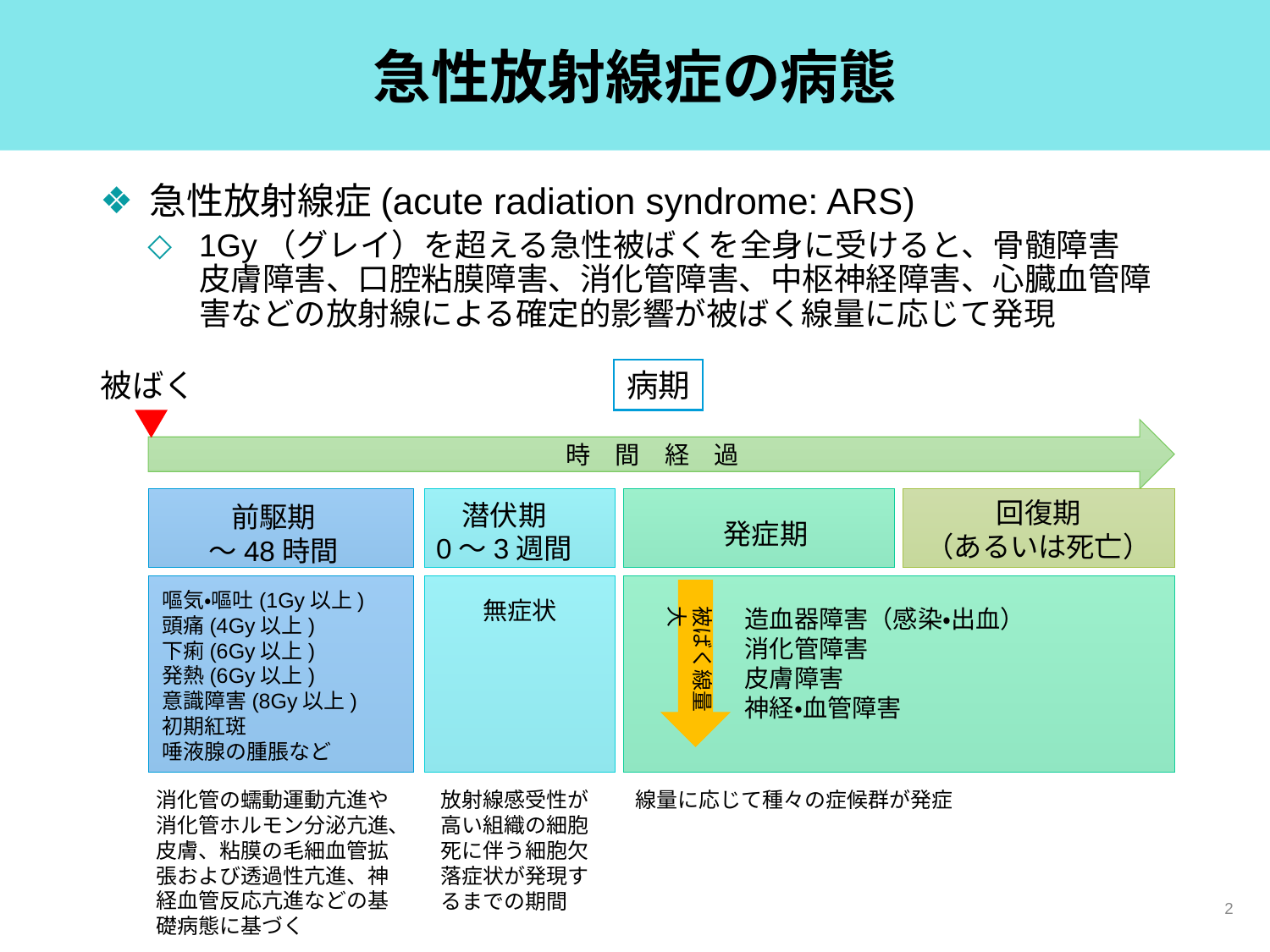

# 急性放射線症の病態
急性放射線症(acute radiation syndrome: ARS)
1Gy（グレイ）を超える急性被ばくを全身に受けると、骨髄障害　皮膚障害、口腔粘膜障害、消化管障害、中枢神経障害、心臓血管障害などの放射線による確定的影響が被ばく線量に応じて発現
被ばく
病期

時　間　経　過

回復期
（あるいは死亡）
潜伏期
0〜3週間
前駆期
〜48時間
発症期

嘔気・嘔吐(1Gy以上)
頭痛(4Gy以上)
下痢(6Gy以上)
発熱(6Gy以上)
意識障害(8Gy以上)
初期紅斑
唾液腺の腫脹など

無症状
被ばく線量大
造血器障害（感染・出血）
消化管障害
皮膚障害
神経・血管障害
消化管の蠕動運動亢進や消化管ホルモン分泌亢進、皮膚、粘膜の毛細血管拡張および透過性亢進、神経血管反応亢進などの基礎病態に基づく
放射線感受性が高い組織の細胞死に伴う細胞欠落症状が発現するまでの期間
線量に応じて種々の症候群が発症
2